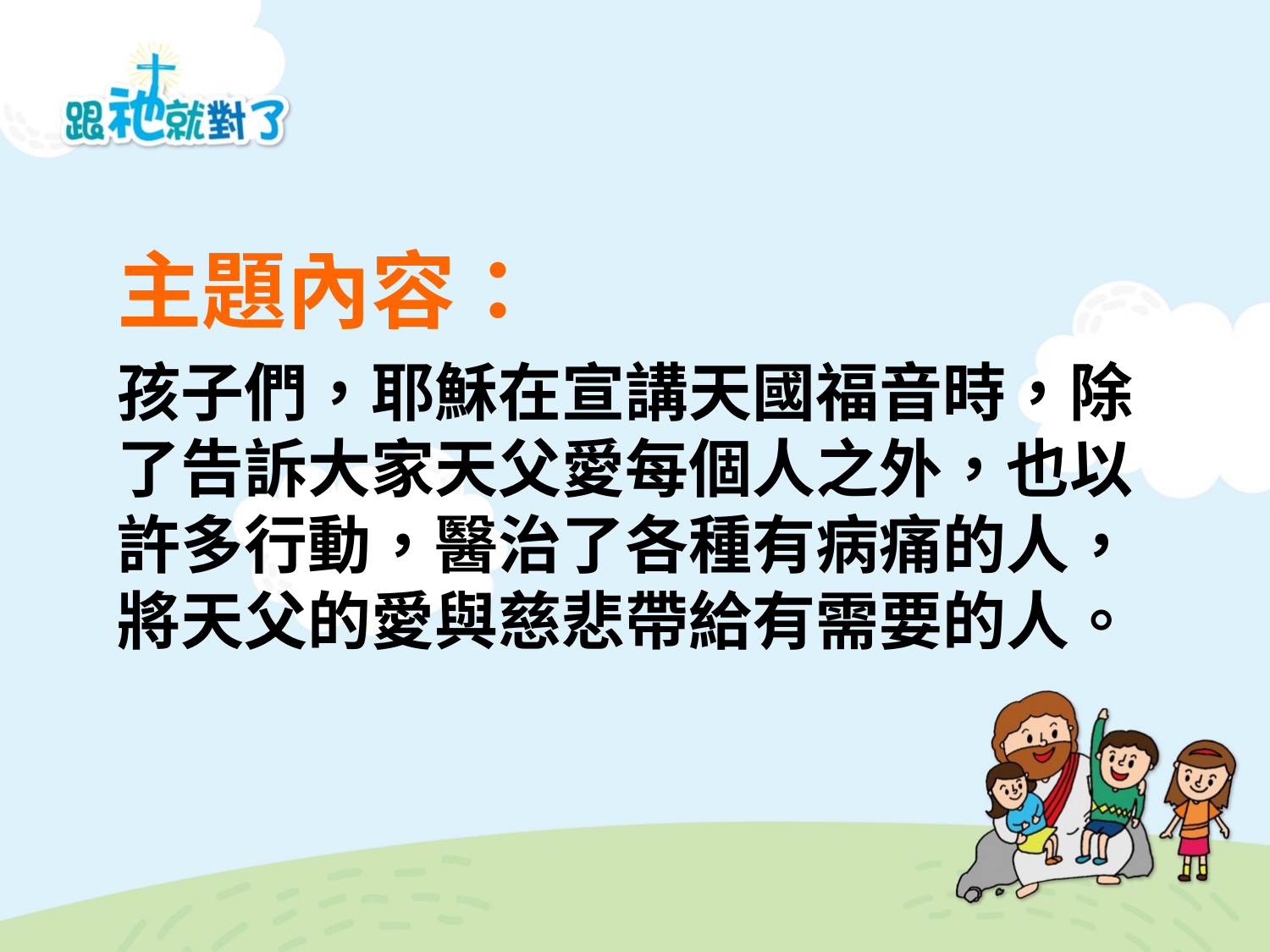

主題內容：
孩子們，耶穌在宣講天國福音時，除了告訴大家天父愛每個人之外，也以許多行動，醫治了各種有病痛的人，將天父的愛與慈悲帶給有需要的人。